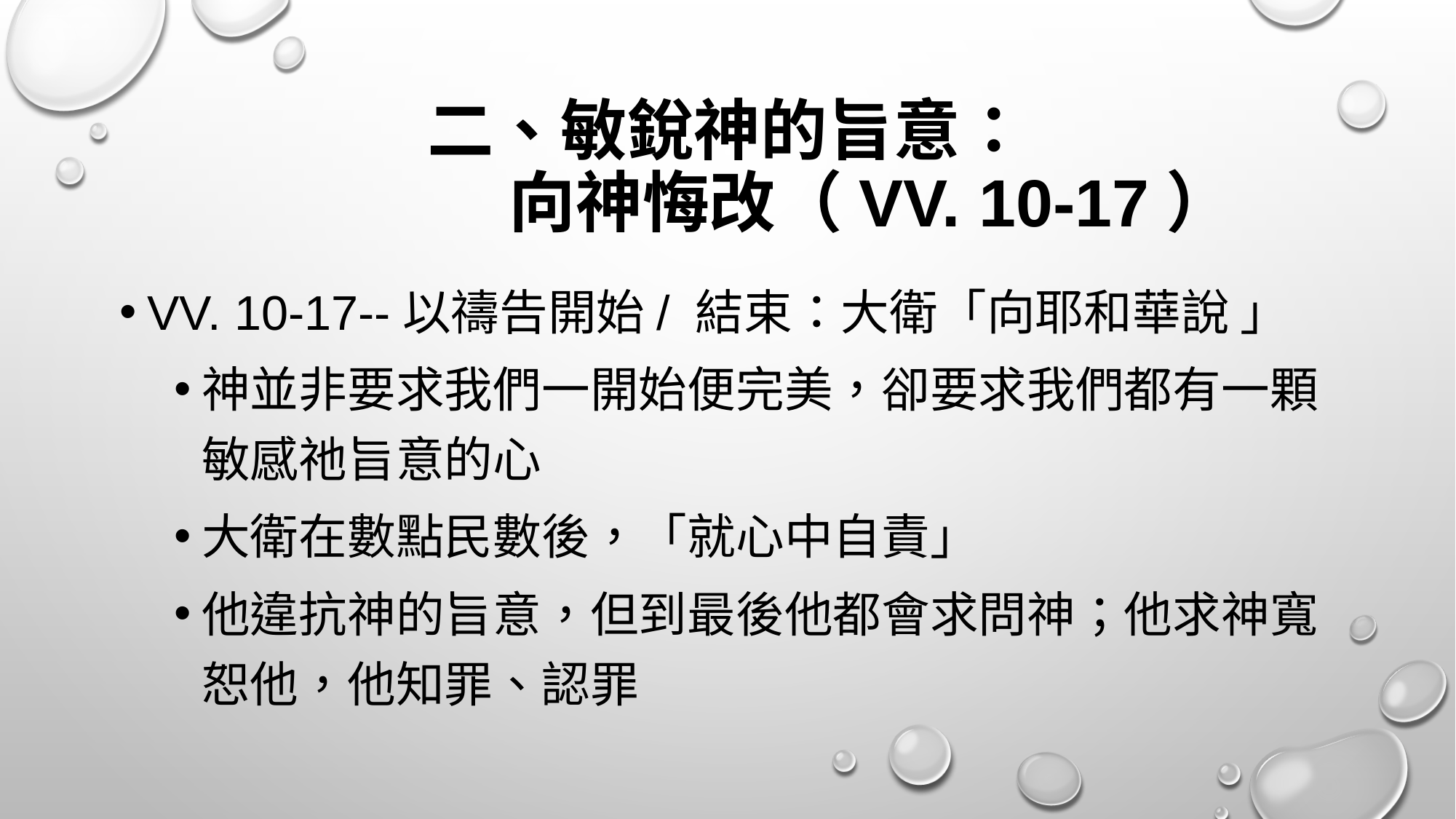

# 二、敏銳神的旨意： 向神悔改（vv. 10-17）
vv. 10-17--以禱告開始/ 結束：大衛「向耶和華說 」
神並非要求我們一開始便完美，卻要求我們都有一顆敏感祂旨意的心
大衛在數點民數後，「就心中自責」
他違抗神的旨意，但到最後他都會求問神；他求神寬恕他，他知罪、認罪